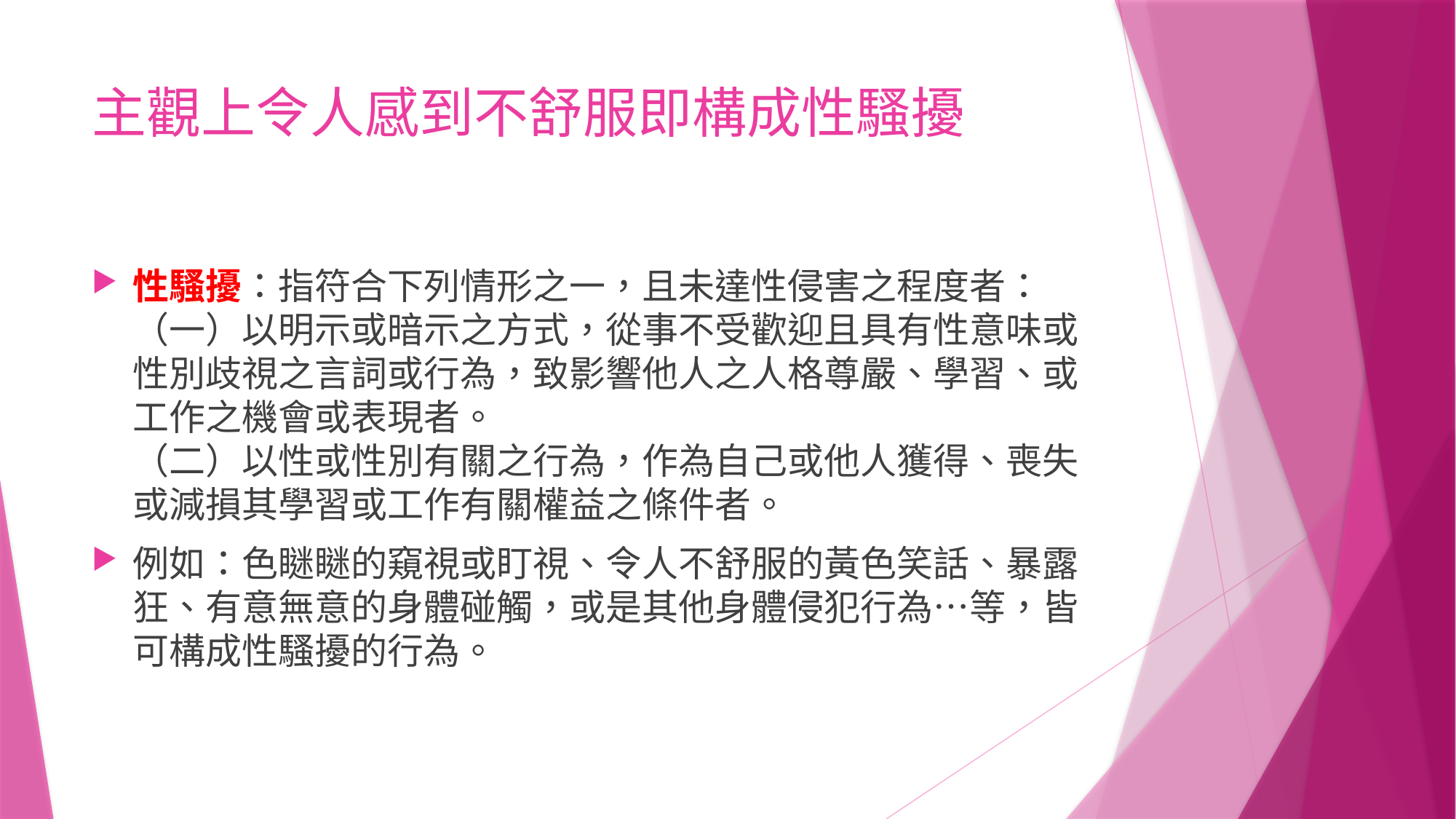

# 主觀上令人感到不舒服即構成性騷擾
性騷擾：指符合下列情形之一，且未達性侵害之程度者：
（一）以明示或暗示之方式，從事不受歡迎且具有性意味或性別歧視之言詞或行為，致影響他人之人格尊嚴、學習、或工作之機會或表現者。
（二）以性或性別有關之行為，作為自己或他人獲得、喪失或減損其學習或工作有關權益之條件者。
例如：色瞇瞇的窺視或盯視、令人不舒服的黃色笑話、暴露狂、有意無意的身體碰觸，或是其他身體侵犯行為…等，皆可構成性騷擾的行為。